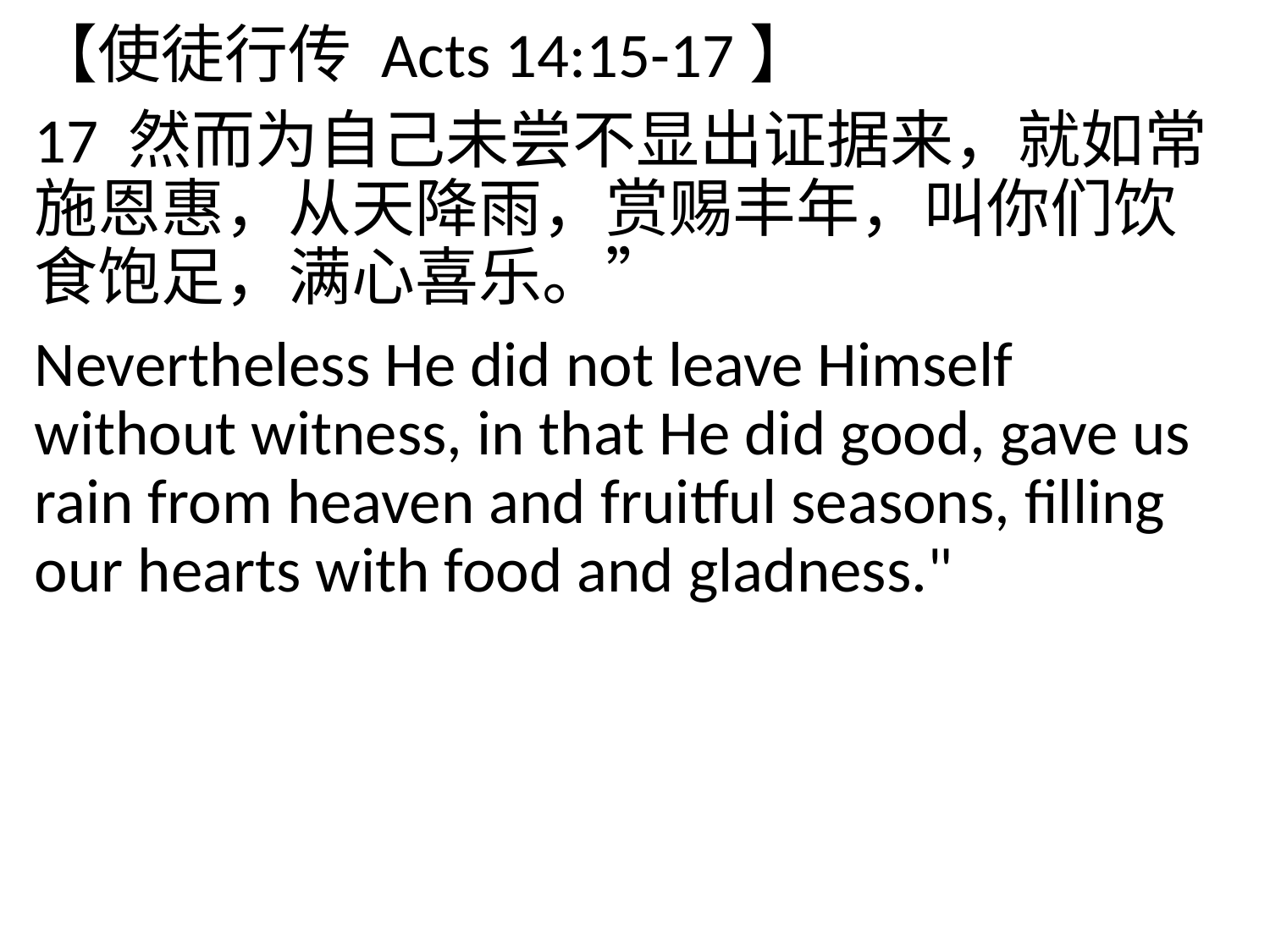

【使徒行传 Acts 14:15-17】
17 然而为自己未尝不显出证据来，就如常施恩惠，从天降雨，赏赐丰年，叫你们饮食饱足，满心喜乐。”
Nevertheless He did not leave Himself without witness, in that He did good, gave us rain from heaven and fruitful seasons, filling our hearts with food and gladness."